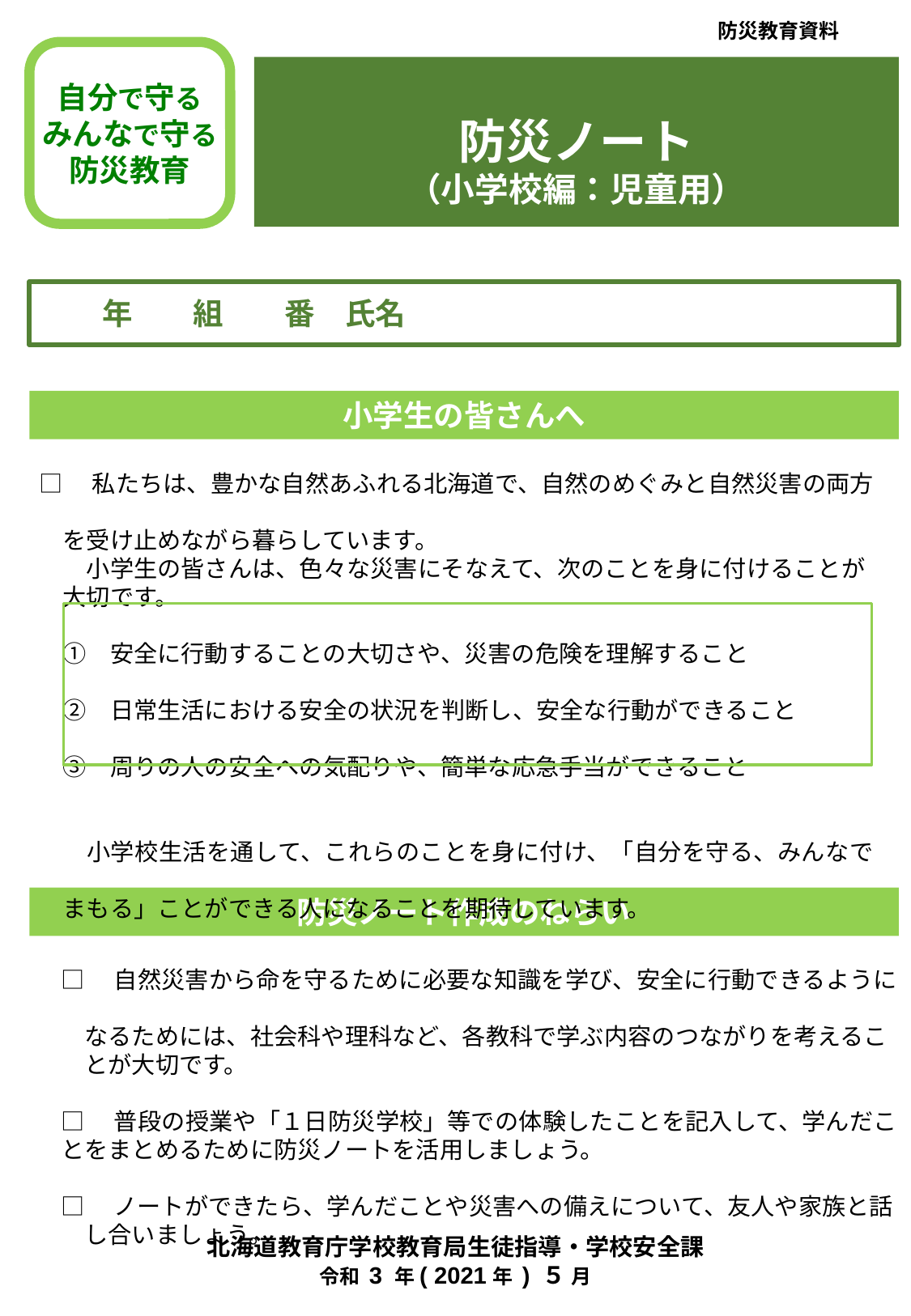

防災教育資料

自分で守る
みんなで守る
防災教育

防災ノート
（小学校編：児童用）
　　年　　組　　番　氏名
小学生の皆さんへ
□　私たちは、豊かな自然あふれる北海道で、自然のめぐみと自然災害の両方
　を受け止めながら暮らしています。
　　小学生の皆さんは、色々な災害にそなえて、次のことを身に付けることが
　大切です。

　①　安全に行動することの大切さや、災害の危険を理解すること

　②　日常生活における安全の状況を判断し、安全な行動ができること

　③　周りの人の安全への気配りや、簡単な応急手当ができること

　　小学校生活を通して、これらのことを身に付け、「自分を守る、みんなで
　まもる」ことができる人になることを期待しています。

防災ノート作成のねらい
□　自然災害から命を守るために必要な知識を学び、安全に行動できるように
　なるためには、社会科や理科など、各教科で学ぶ内容のつながりを考えるこ
　とが大切です。

□　普段の授業や「１日防災学校」等での体験したことを記入して、学んだことをまとめるために防災ノートを活用しましょう。

□　ノートができたら、学んだことや災害への備えについて、友人や家族と話
　し合いましょう。

北海道教育庁学校教育局生徒指導・学校安全課
令和 3 年( 2021年 ) ５ 月